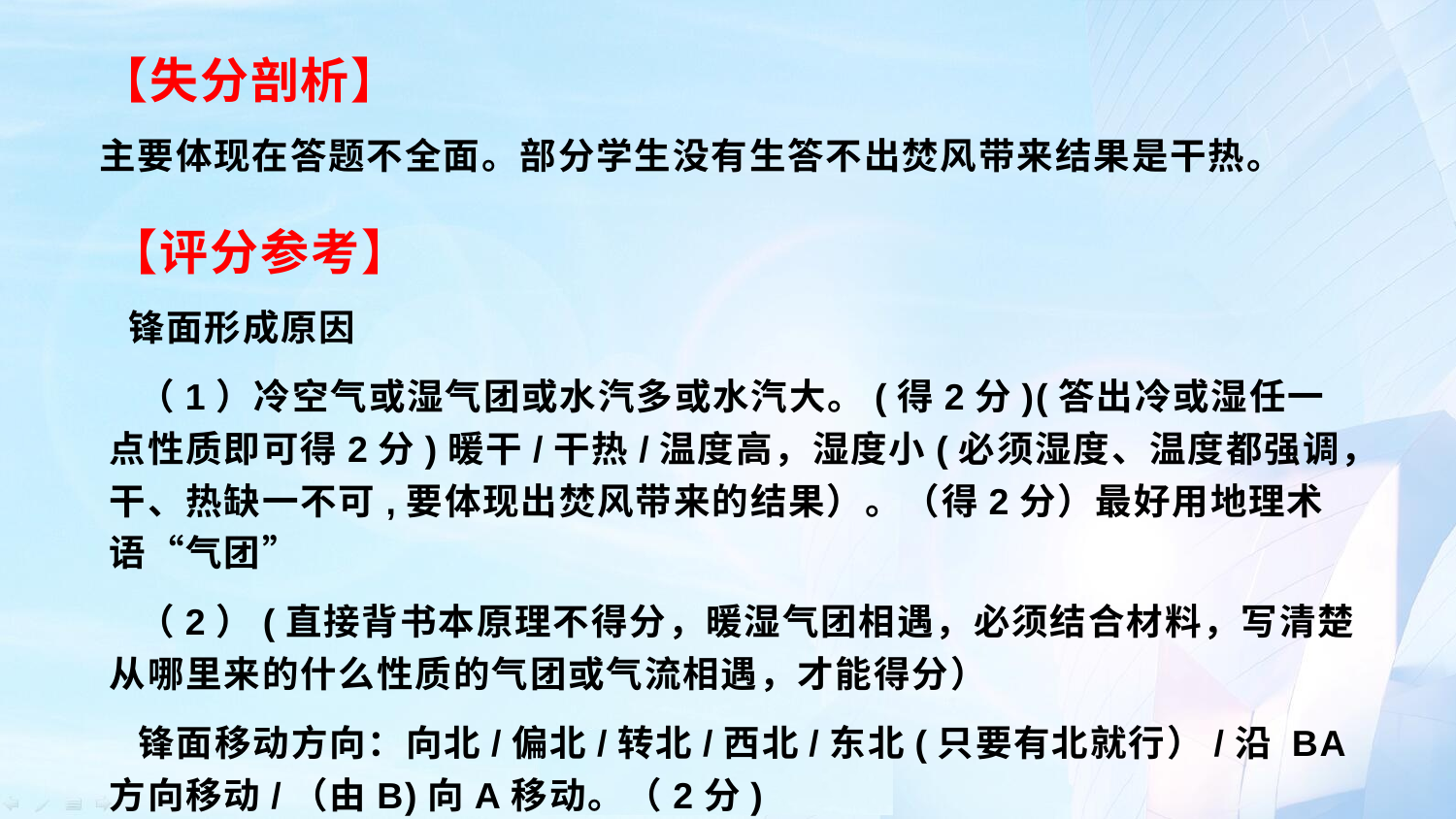

【失分剖析】
主要体现在答题不全面。部分学生没有生答不出焚风带来结果是干热。
【评分参考】
 锋面形成原因
  （1）冷空气或湿气团或水汽多或水汽大。(得2分)(答出冷或湿任一点性质即可得2分)暖干/干热/温度高，湿度小(必须湿度、温度都强调，干、热缺一不可,要体现出焚风带来的结果）。（得2分）最好用地理术语“气团”
  （2）(直接背书本原理不得分，暖湿气团相遇，必须结合材料，写清楚从哪里来的什么性质的气团或气流相遇，才能得分）
  锋面移动方向：向北/偏北/转北/西北/东北(只要有北就行）/沿 BA 方向移动/（由B)向A移动。（2分)
【参考答案】
湖泊地区上空在午后形成相对冷湿的气团,北部干热的焚风气团到达湖泊附近，与冷湿的气团相遇，形成锋面。15:30 后锋面的移动方向是偏北方向。